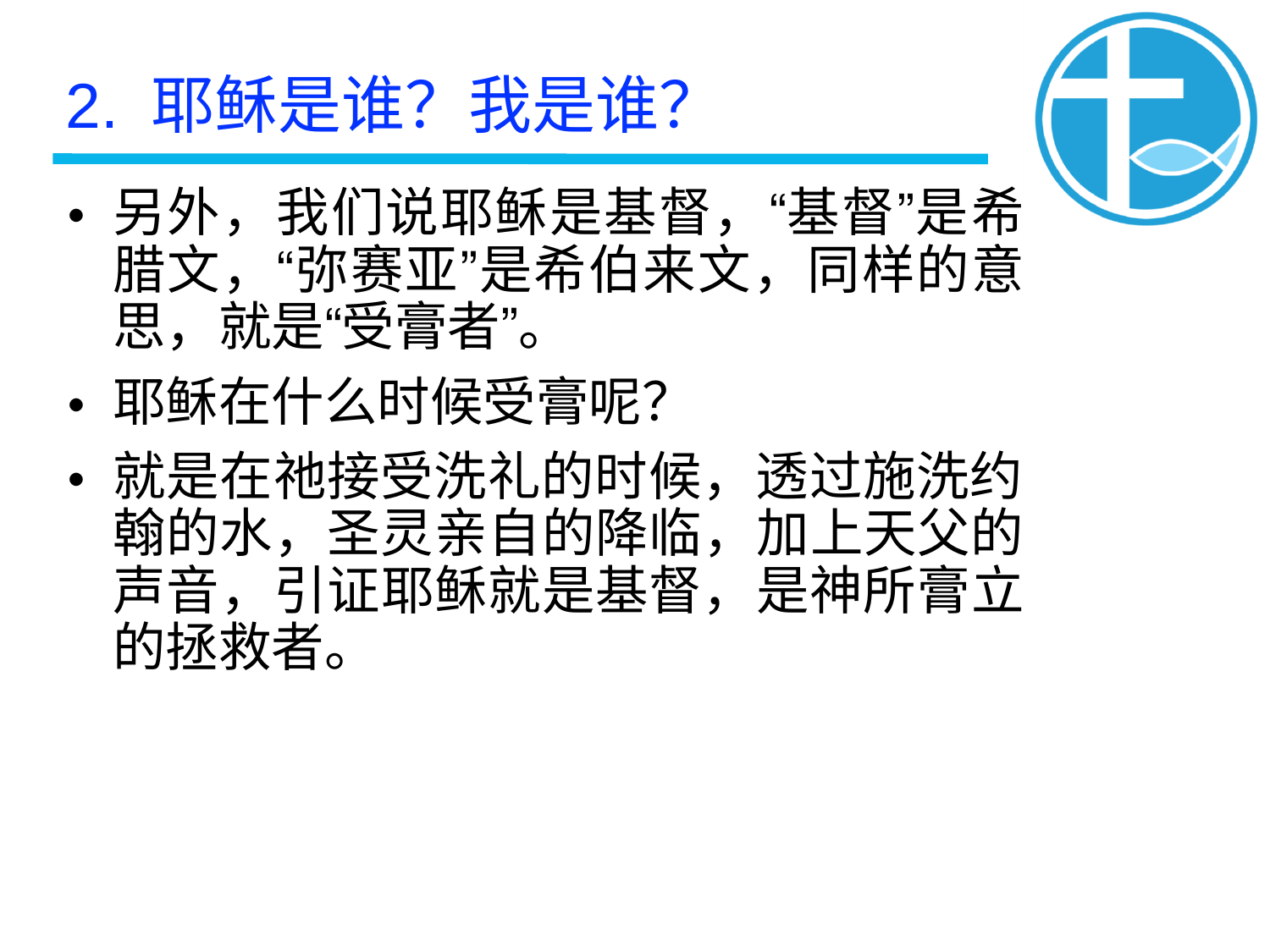

2. 耶稣是谁？我是谁？
另外，我们说耶稣是基督，“基督”是希腊文，“弥赛亚”是希伯来文，同样的意思，就是“受膏者”。
耶稣在什么时候受膏呢？
就是在祂接受洗礼的时候，透过施洗约翰的水，圣灵亲自的降临，加上天父的声音，引证耶稣就是基督，是神所膏立的拯救者。